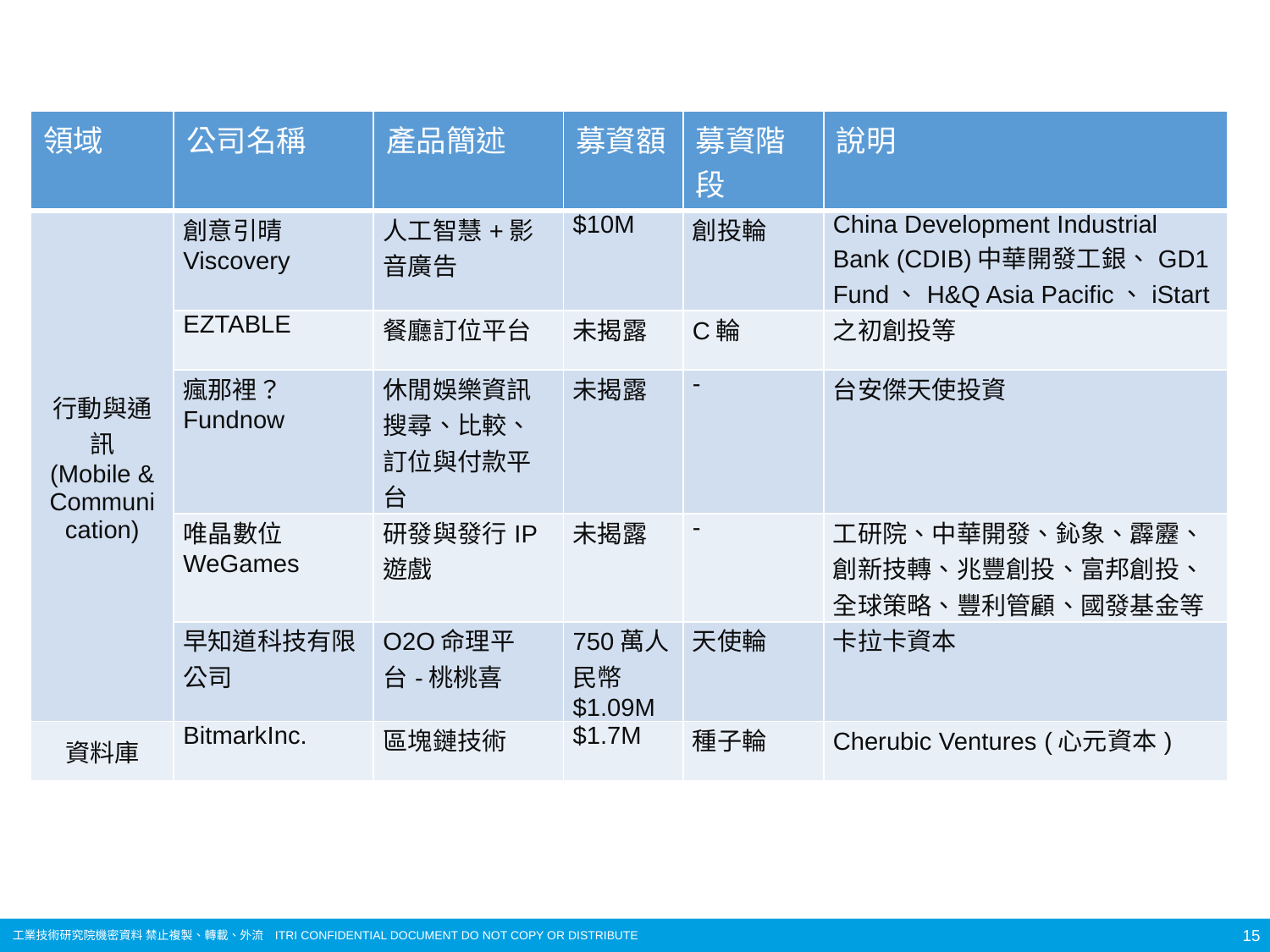

| 領域 | 公司名稱 | 產品簡述 | 募資額 | 募資階段 | 說明 |
| --- | --- | --- | --- | --- | --- |
| 行動與通訊 (Mobile & Communication) | 創意引晴 Viscovery | 人工智慧+影音廣告 | $10M | 創投輪 | China Development Industrial Bank (CDIB)中華開發工銀、GD1 Fund、H&Q Asia Pacific、iStart |
|  | EZTABLE | 餐廳訂位平台 | 未揭露 | C輪 | 之初創投等 |
|  | 瘋那裡？Fundnow | 休閒娛樂資訊搜尋、比較、訂位與付款平台 | 未揭露 | - | 台安傑天使投資 |
|  | 唯晶數位 WeGames | 研發與發行IP遊戲 | 未揭露 | - | 工研院、中華開發、鈊象、霹靂、創新技轉、兆豐創投、富邦創投、全球策略、豐利管顧、國發基金等 |
|  | 早知道科技有限公司 | O2O命理平台-桃桃喜 | 750萬人民幣 $1.09M | 天使輪 | 卡拉卡資本 |
| 資料庫 | BitmarkInc. | 區塊鏈技術 | $1.7M | 種子輪 | Cherubic Ventures (心元資本) |